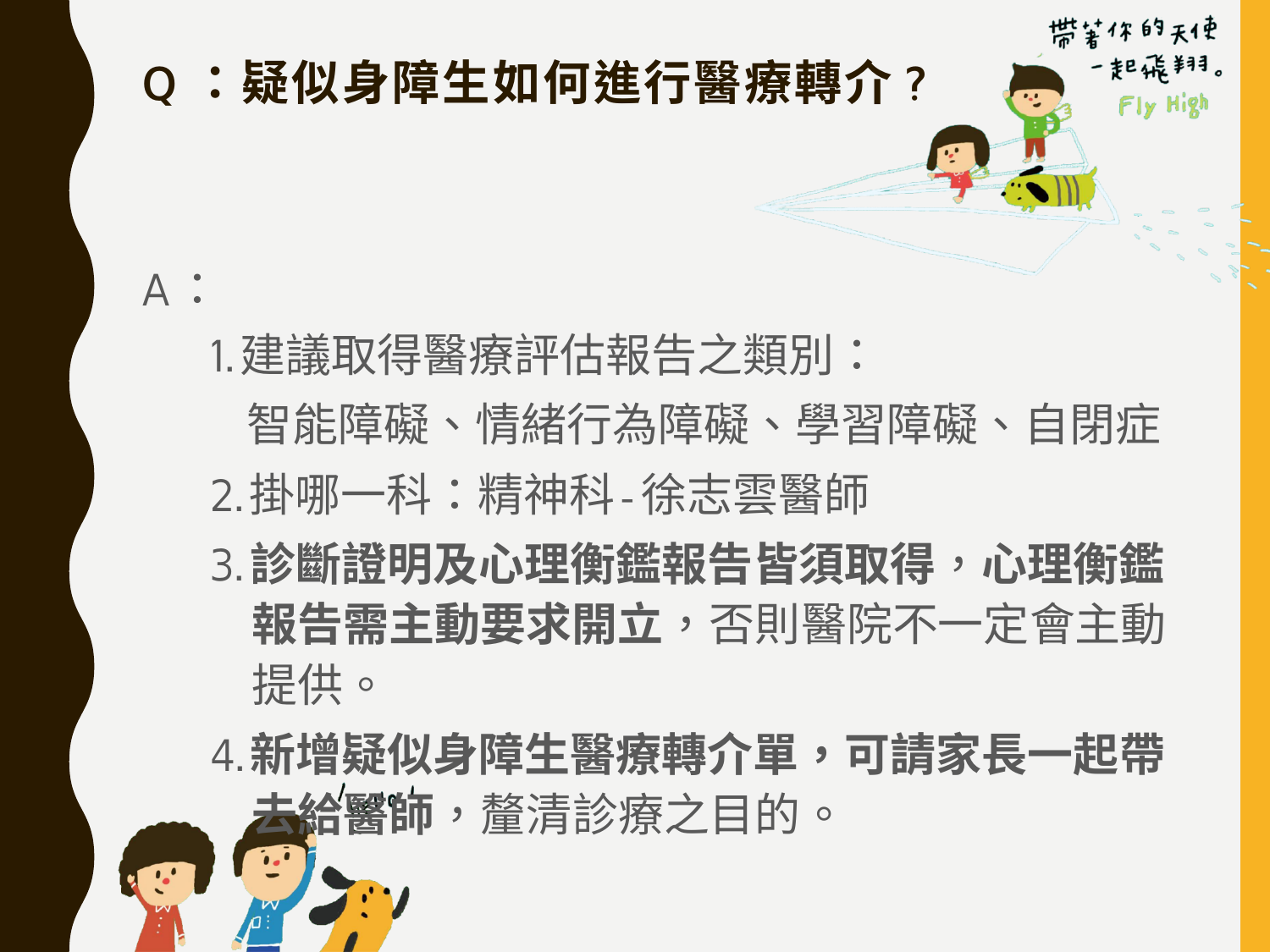

# Q：疑似身障生如何進行醫療轉介?
A：
1.建議取得醫療評估報告之類別：
   智能障礙、情緒行為障礙、學習障礙、自閉症
2.掛哪一科：精神科-徐志雲醫師
3.診斷證明及心理衡鑑報告皆須取得，心理衡鑑報告需主動要求開立，否則醫院不一定會主動提供。
4.新增疑似身障生醫療轉介單，可請家長一起帶去給醫師，釐清診療之目的。